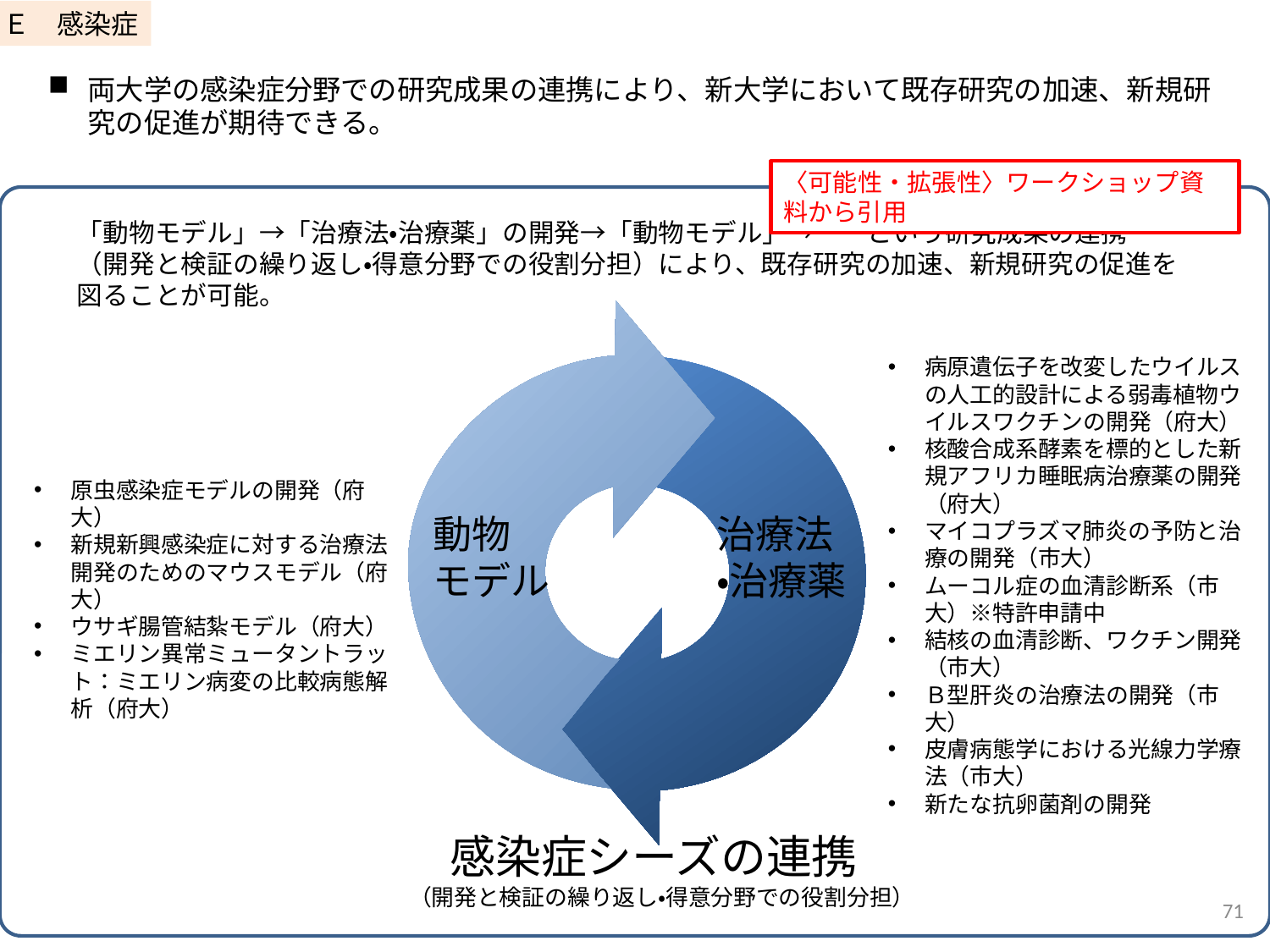

Ｅ　感染症
両大学の感染症分野での研究成果の連携により、新大学において既存研究の加速、新規研究の促進が期待できる。
〈可能性・拡張性〉ワークショップ資料から引用

「動物モデル」→「治療法・治療薬」の開発→「動物モデル」→…　という研究成果の連携（開発と検証の繰り返し・得意分野での役割分担）により、既存研究の加速、新規研究の促進を図ることが可能。
病原遺伝子を改変したウイルスの人工的設計による弱毒植物ウイルスワクチンの開発（府大）
核酸合成系酵素を標的とした新規アフリカ睡眠病治療薬の開発（府大）
マイコプラズマ肺炎の予防と治療の開発（市大）
ムーコル症の血清診断系（市大）※特許申請中
結核の血清診断、ワクチン開発（市大）
Ｂ型肝炎の治療法の開発（市大）
皮膚病態学における光線力学療法（市大）
新たな抗卵菌剤の開発

原虫感染症モデルの開発（府大）
新規新興感染症に対する治療法開発のためのマウスモデル（府大）
ウサギ腸管結紮モデル（府大）
ミエリン異常ミュータントラット：ミエリン病変の比較病態解析（府大）

動物
モデル
治療法
・治療薬
感染症シーズの連携
（開発と検証の繰り返し・得意分野での役割分担）
71